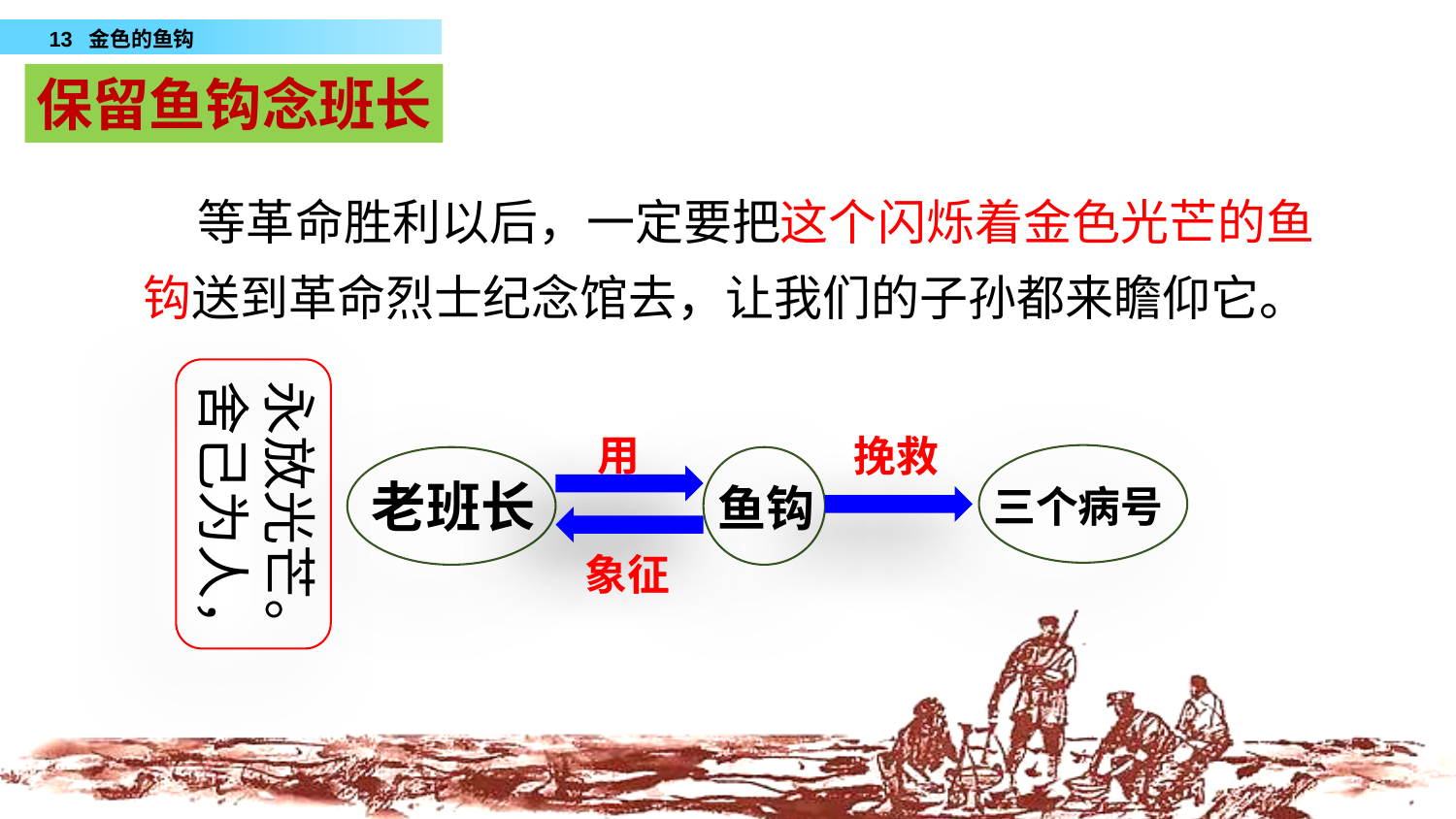

保留鱼钩念班长
    等革命胜利以后，一定要把这个闪烁着金色光芒的鱼钩送到革命烈士纪念馆去，让我们的子孙都来瞻仰它。

永放光芒。舍己为人，
用
挽救

三个病号

老班长

鱼钩

象征